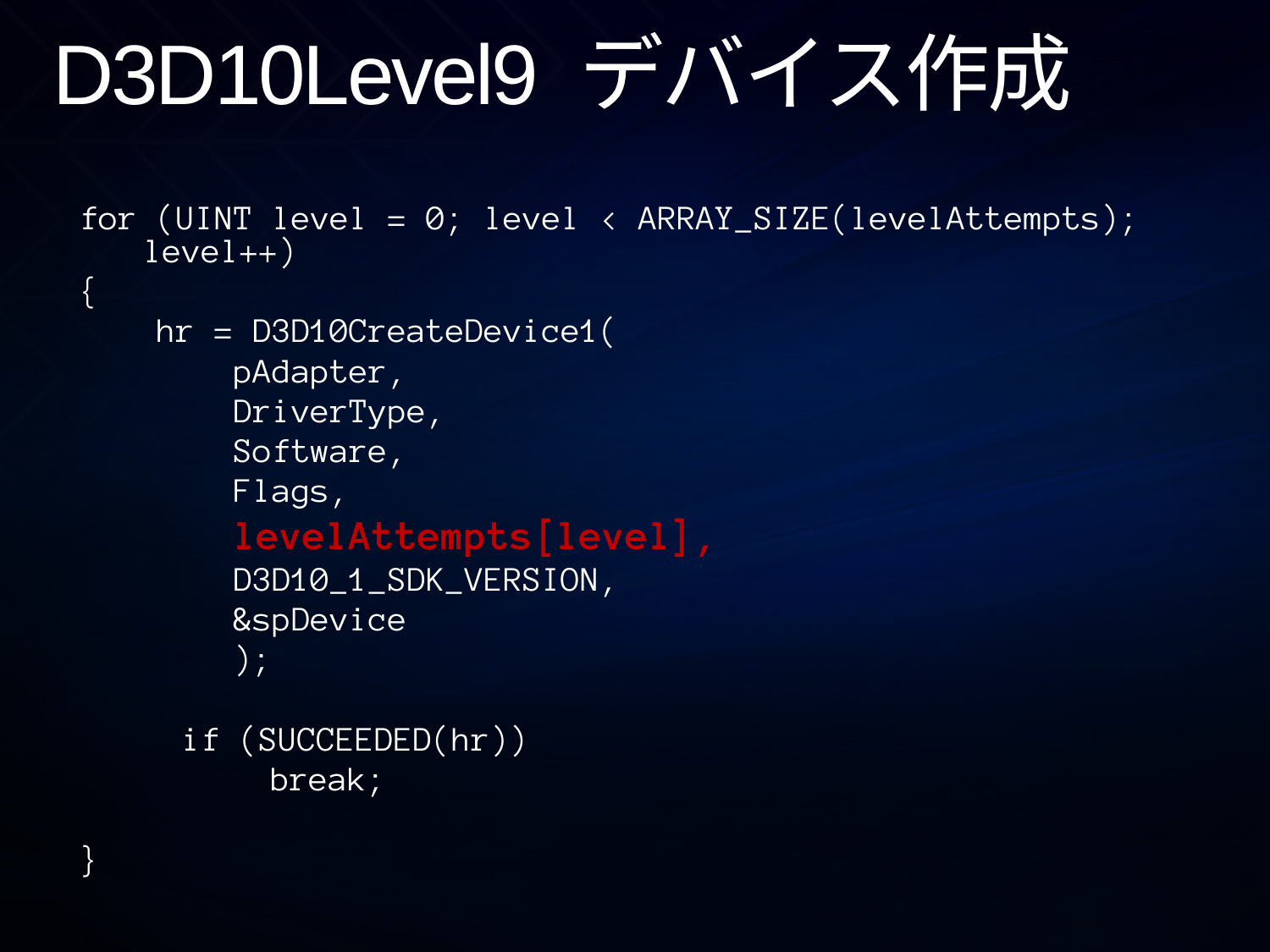

# D3D10Level9 デバイス作成
for (UINT level = 0; level < ARRAY_SIZE(levelAttempts); 	level++)
{
    hr = D3D10CreateDevice1(
        pAdapter,
        DriverType,
        Software,
        Flags,
        levelAttempts[level],
        D3D10_1_SDK_VERSION,
        &spDevice
        );

	  if (SUCCEEDED(hr))
		break;

}